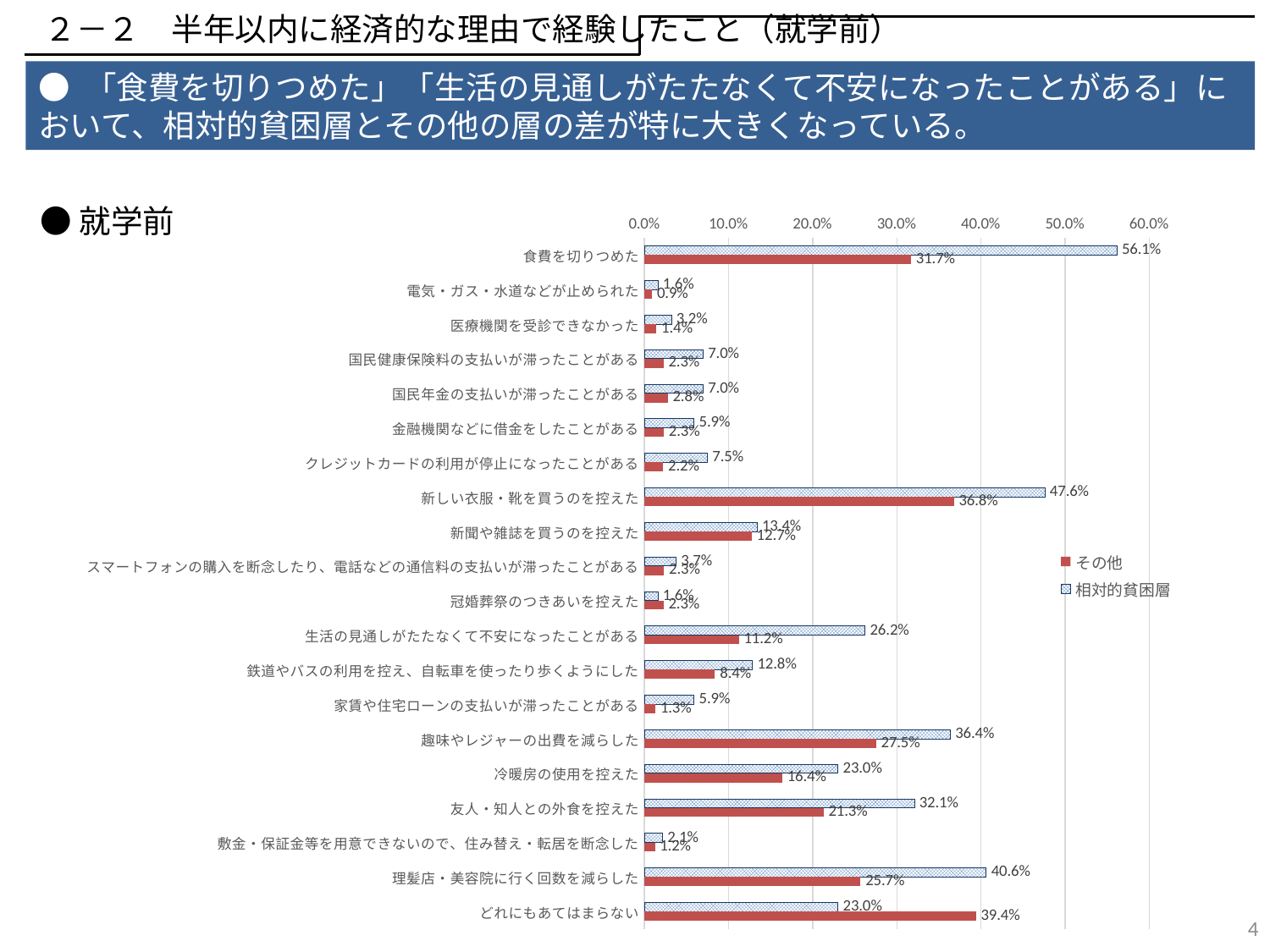

２－２　半年以内に経済的な理由で経験したこと（就学前）
● 「食費を切りつめた」「生活の見通しがたたなくて不安になったことがある」において、相対的貧困層とその他の層の差が特に大きくなっている。
●就学前

### Chart

| Category | 相対的貧困層 | その他 |
|---|---|---|
| 食費を切りつめた | 0.5614973262032086 | 0.3167699947726085 |
| 電気・ガス・水道などが止められた | 0.016042780748663103 | 0.00907736539466806 |
| 医療機関を受診できなかった | 0.03208556149732621 | 0.014321484579194984 |
| 国民健康保険料の支払いが滞ったことがある | 0.06951871657754011 | 0.02254521693674856 |
| 国民年金の支払いが滞ったことがある | 0.06951871657754011 | 0.02762833246210141 |
| 金融機関などに借金をしたことがある | 0.058823529411764705 | 0.023044955567171982 |
| クレジットカードの利用が停止になったことがある | 0.0748663101604278 | 0.0222848928384736 |
| 新しい衣服・靴を買うのを控えた | 0.47593582887700536 | 0.36773653946680607 |
| 新聞や雑誌を買うのを控えた | 0.13368983957219252 | 0.1274903293256665 |
| スマートフォンの購入を断念したり、電話などの通信料の支払いが滞ったことがある | 0.0374331550802139 | 0.02329273392577104 |
| 冠婚葬祭のつきあいを控えた | 0.016042780748663103 | 0.02271562990067956 |
| 生活の見通しがたたなくて不安になったことがある | 0.2620320855614973 | 0.1122263460533194 |
| 鉄道やバスの利用を控え、自転車を使ったり歩くようにした | 0.12834224598930483 | 0.08384945112388918 |
| 家賃や住宅ローンの支払いが滞ったことがある | 0.058823529411764705 | 0.01303450078410873 |
| 趣味やレジャーの出費を減らした | 0.36363636363636365 | 0.2753685311029796 |
| 冷暖房の使用を控えた | 0.22994652406417113 | 0.16373288029273392 |
| 友人・知人との外食を控えた | 0.32085561497326204 | 0.21289231573444853 |
| 敷金・保証金等を用意できないので、住み替え・転居を断念した | 0.0213903743315508 | 0.012457396759017253 |
| 理髪店・美容院に行く回数を減らした | 0.40641711229946526 | 0.256848928384736 |
| どれにもあてはまらない | 0.22994652406417113 | 0.393993727130162 |
4